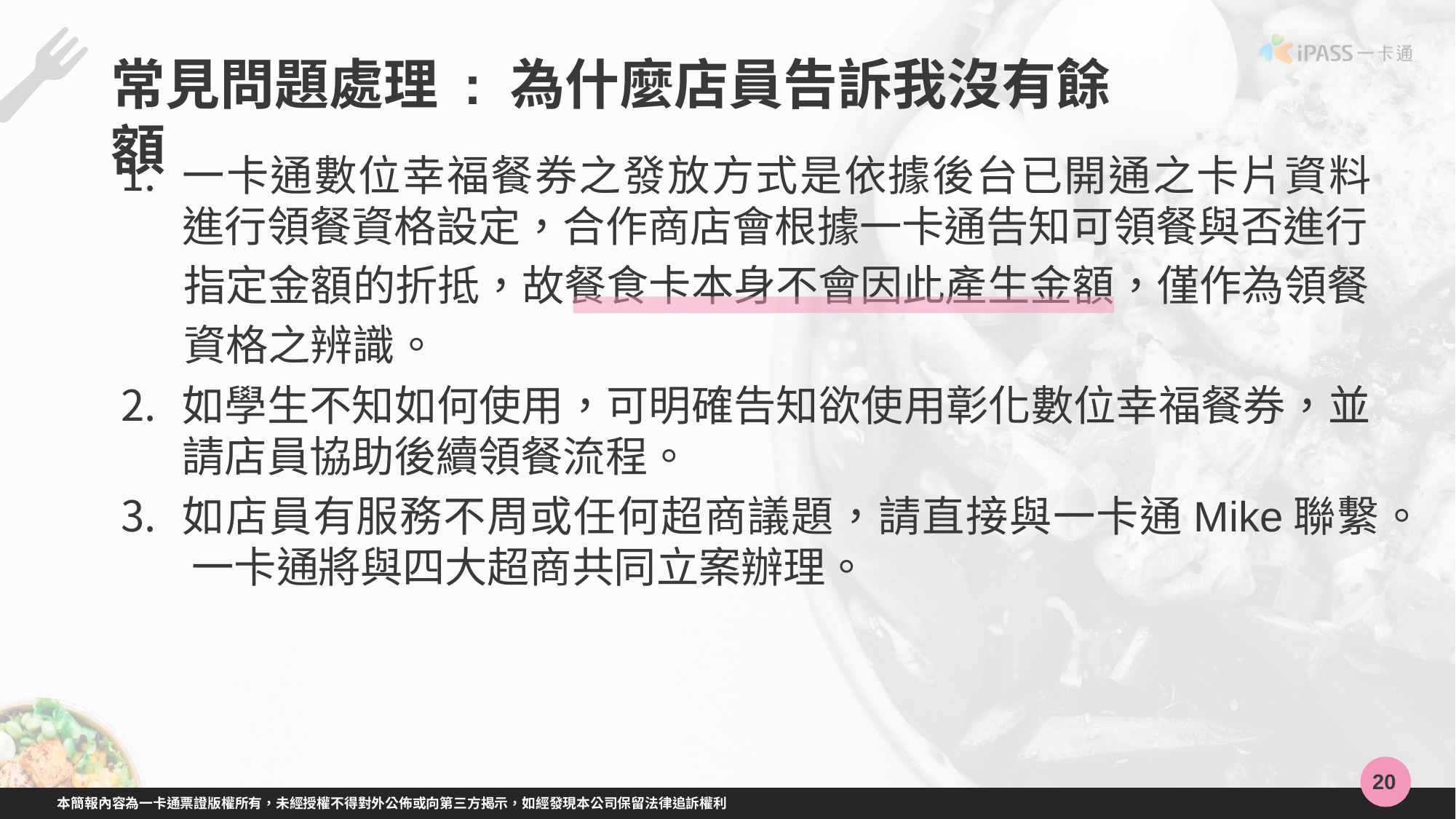

# 常見問題處理 : 為什麼店員告訴我沒有餘額
一卡通數位幸福餐券之發放方式是依據後台已開通之卡片資料 進行領餐資格設定，合作商店會根據一卡通告知可領餐與否進行
指定金額的折抵，故餐食卡本身不會因此產生金額，僅作為領餐 資格之辨識。
如學生不知如何使用，可明確告知欲使用彰化數位幸福餐券，並 請店員協助後續領餐流程。
如店員有服務不周或任何超商議題，請直接與一卡通Mike聯繫。 一卡通將與四大超商共同立案辦理。

20
本簡報內容為一卡通票證版權所有，未經授權不得對外公佈或向第三方揭示，如經發現本公司保留法律追訴權利